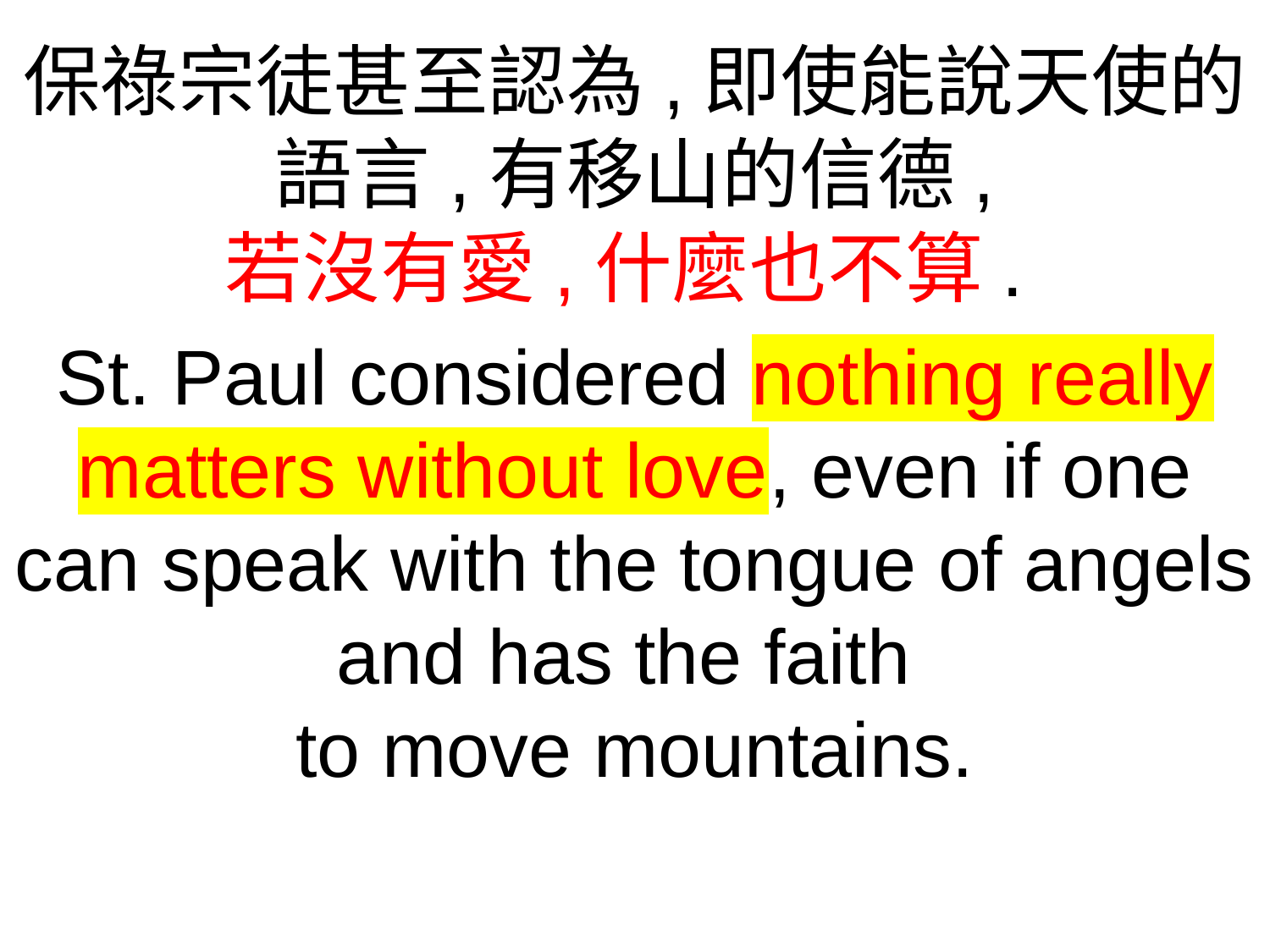

保祿宗徒甚至認為,即使能說天使的語言,有移山的信德,
若沒有愛,什麼也不算.
St. Paul considered nothing really matters without love, even if one can speak with the tongue of angels and has the faith
to move mountains.